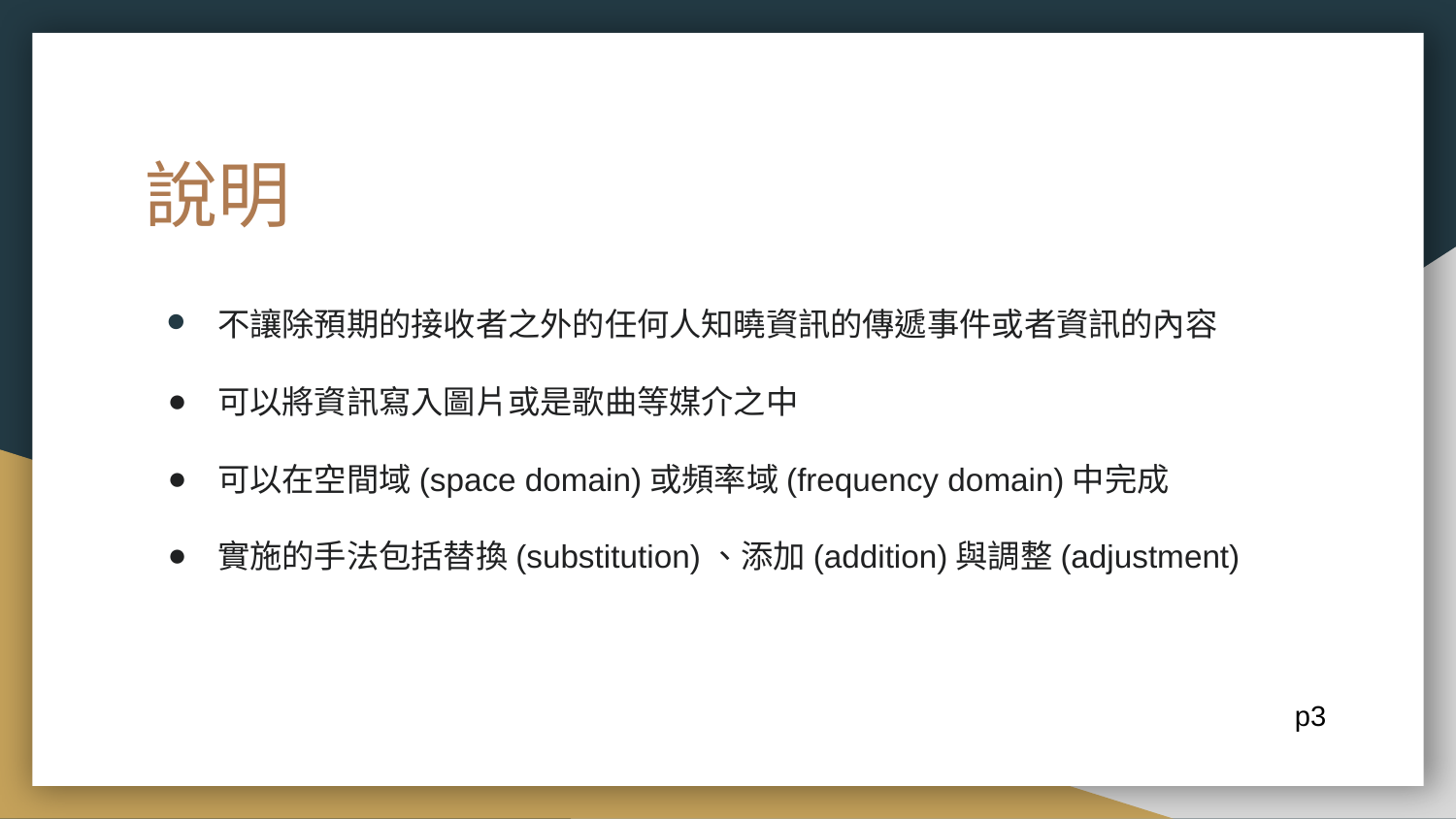

# 說明
不讓除預期的接收者之外的任何人知曉資訊的傳遞事件或者資訊的內容
可以將資訊寫入圖片或是歌曲等媒介之中
可以在空間域(space domain)或頻率域(frequency domain)中完成
實施的手法包括替換(substitution)、添加(addition)與調整(adjustment)
p3